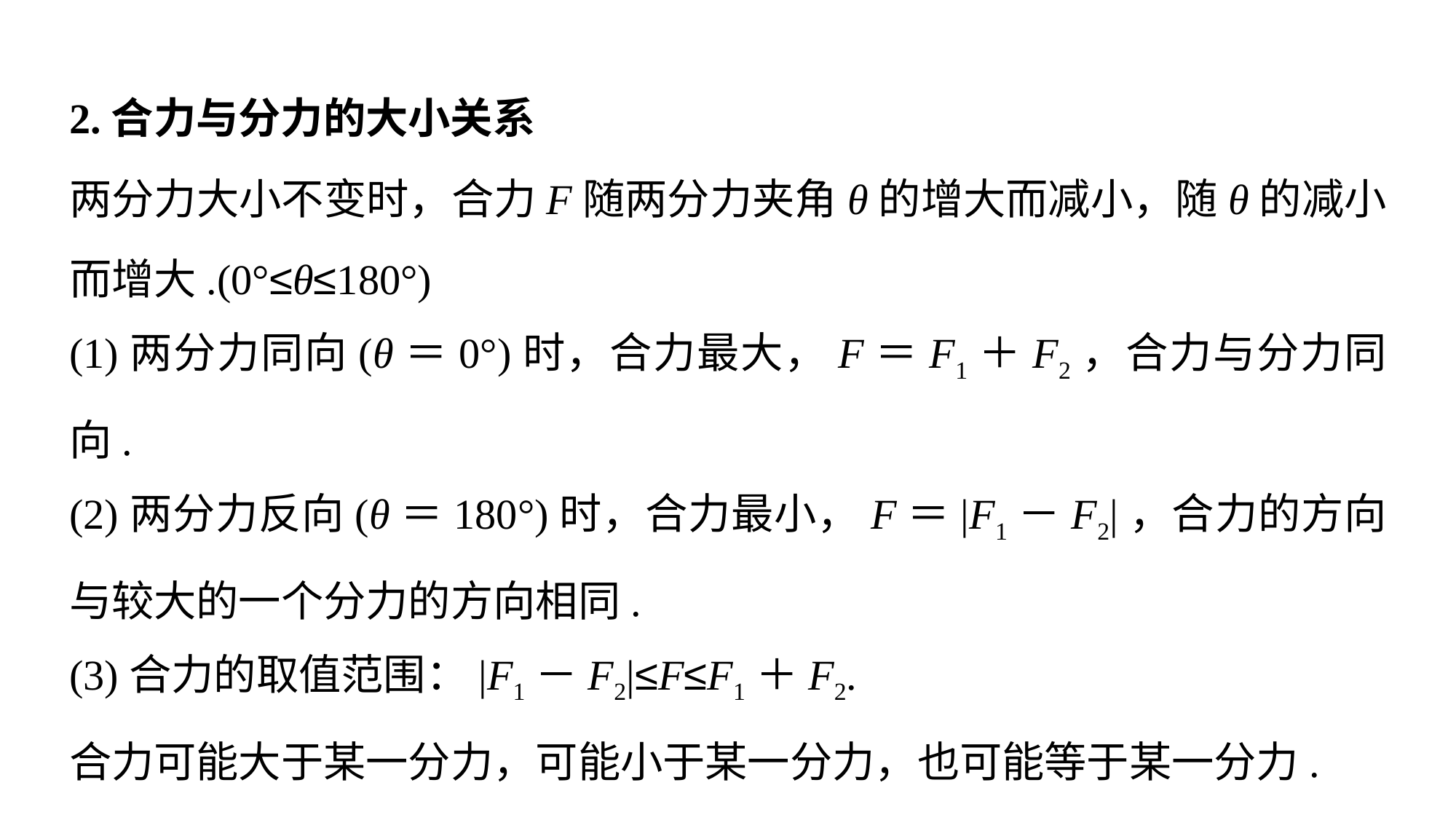

2.合力与分力的大小关系
两分力大小不变时，合力F随两分力夹角θ的增大而减小，随θ的减小而增大.(0°≤θ≤180°)
(1)两分力同向(θ＝0°)时，合力最大，F＝F1＋F2，合力与分力同向.
(2)两分力反向(θ＝180°)时，合力最小，F＝|F1－F2|，合力的方向与较大的一个分力的方向相同.
(3)合力的取值范围：|F1－F2|≤F≤F1＋F2.
合力可能大于某一分力，可能小于某一分力，也可能等于某一分力.